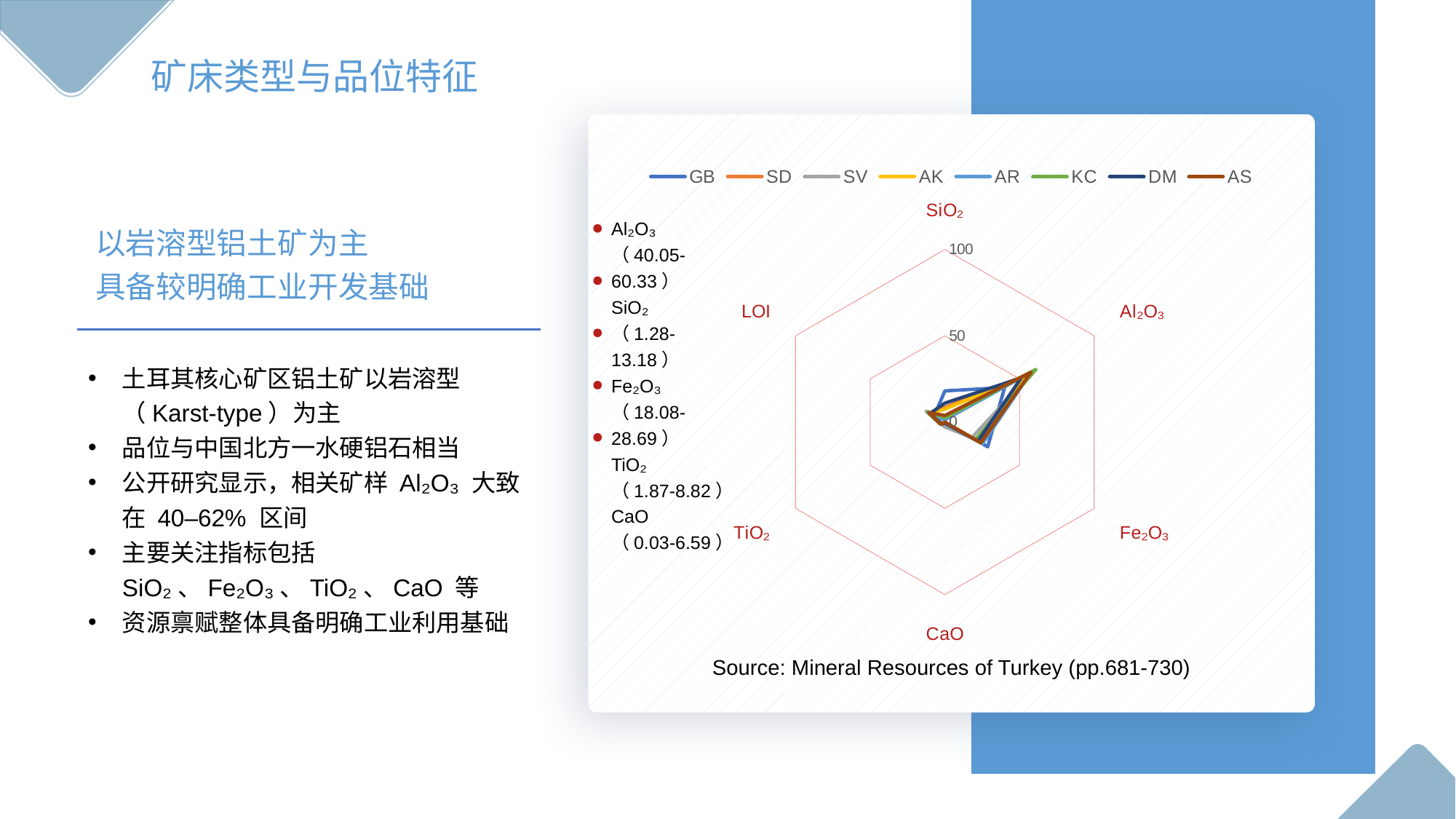

矿床类型与品位特征

### Chart

| Category | GB | SD | SV | AK | AR | KC | DM | AS |
|---|---|---|---|---|---|---|---|---|
| SiO₂ | 18.08 | 8.47 | 3.4 | 7.45 | 1.28 | 2.47 | 10.99 | 3.81 |
| Al₂O₃ | 40.05 | 54.29 | 59.93 | 53.06 | 57.79 | 61.04 | 51.16 | 57.72 |
| Fe₂O₃ | 28.69 | 22.98 | 18.08 | 24.79 | 25.19 | 20.43 | 22.16 | 24.11 |
| CaO | 0.24 | 0.13 | 2.85 | 0.07 | 0.54 | 0.45 | 0.59 | 0.03 |
| TiO₂ | 1.87 | 2.52 | 2.31 | 2.61 | 2.52 | 2.82 | 2.53 | 2.72 |
| LOI | 7.1 | 9.7 | 12.6 | 10.0 | 11.8 | 11.8 | 9.9 | 10.9 |
Al₂O₃
（40.05-60.33）
SiO₂
（1.28-13.18）
Fe₂O₃
（18.08-28.69）
TiO₂
（1.87-8.82）
CaO
（0.03-6.59）

以岩溶型铝土矿为主
具备较明确工业开发基础
土耳其核心矿区铝土矿以岩溶型（Karst-type）为主
品位与中国北方一水硬铝石相当
公开研究显示，相关矿样 Al₂O₃ 大致在 40–62% 区间
主要关注指标包括 SiO₂、Fe₂O₃、TiO₂、CaO 等
资源禀赋整体具备明确工业利用基础
Source: Mineral Resources of Turkey (pp.681-730)